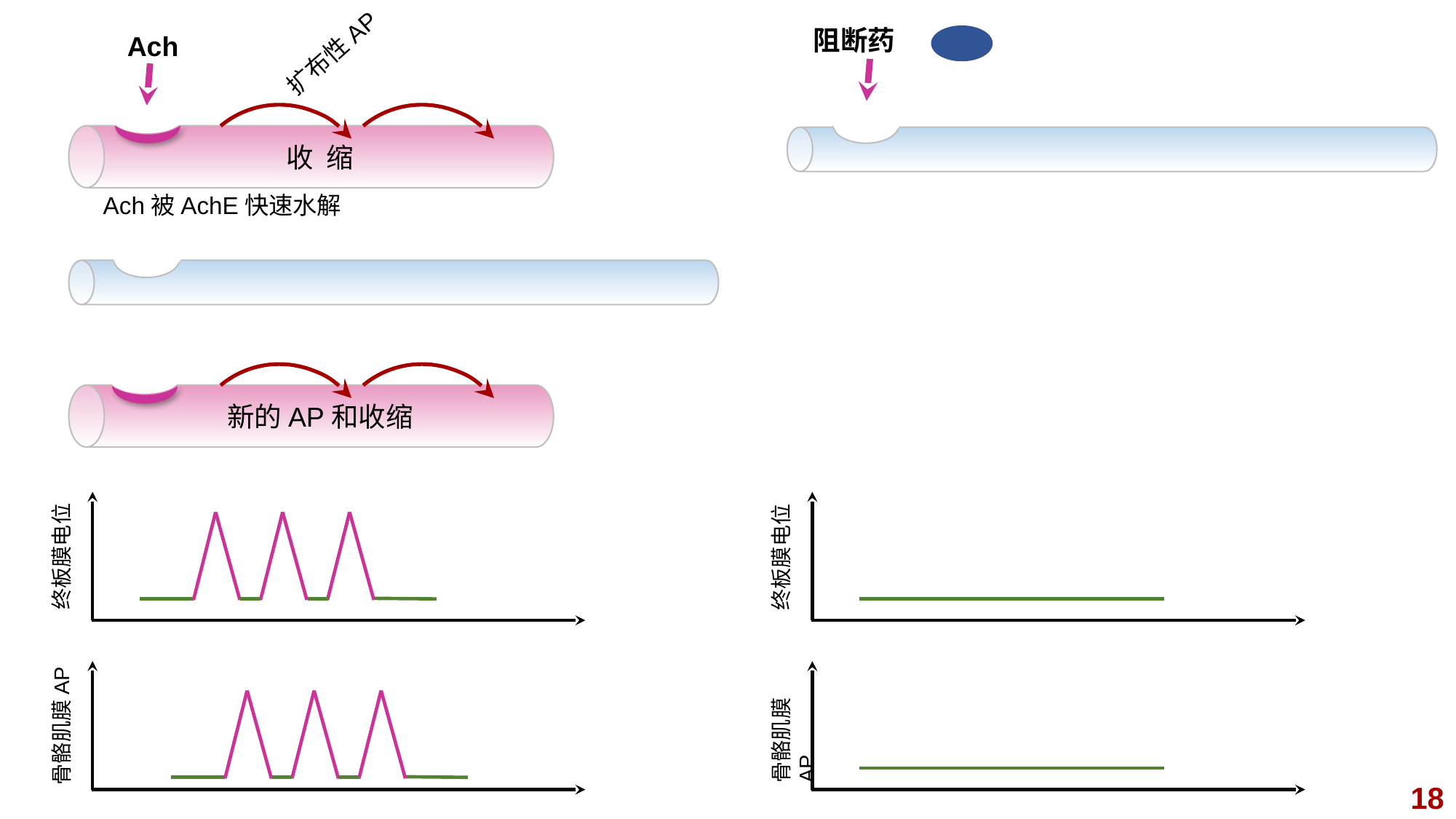

收  缩

阻断药
Ach

扩布性AP

新的AP和收缩
Ach被AchE快速水解

终板膜电位
终板膜电位
骨骼肌膜AP
骨骼肌膜AP
18